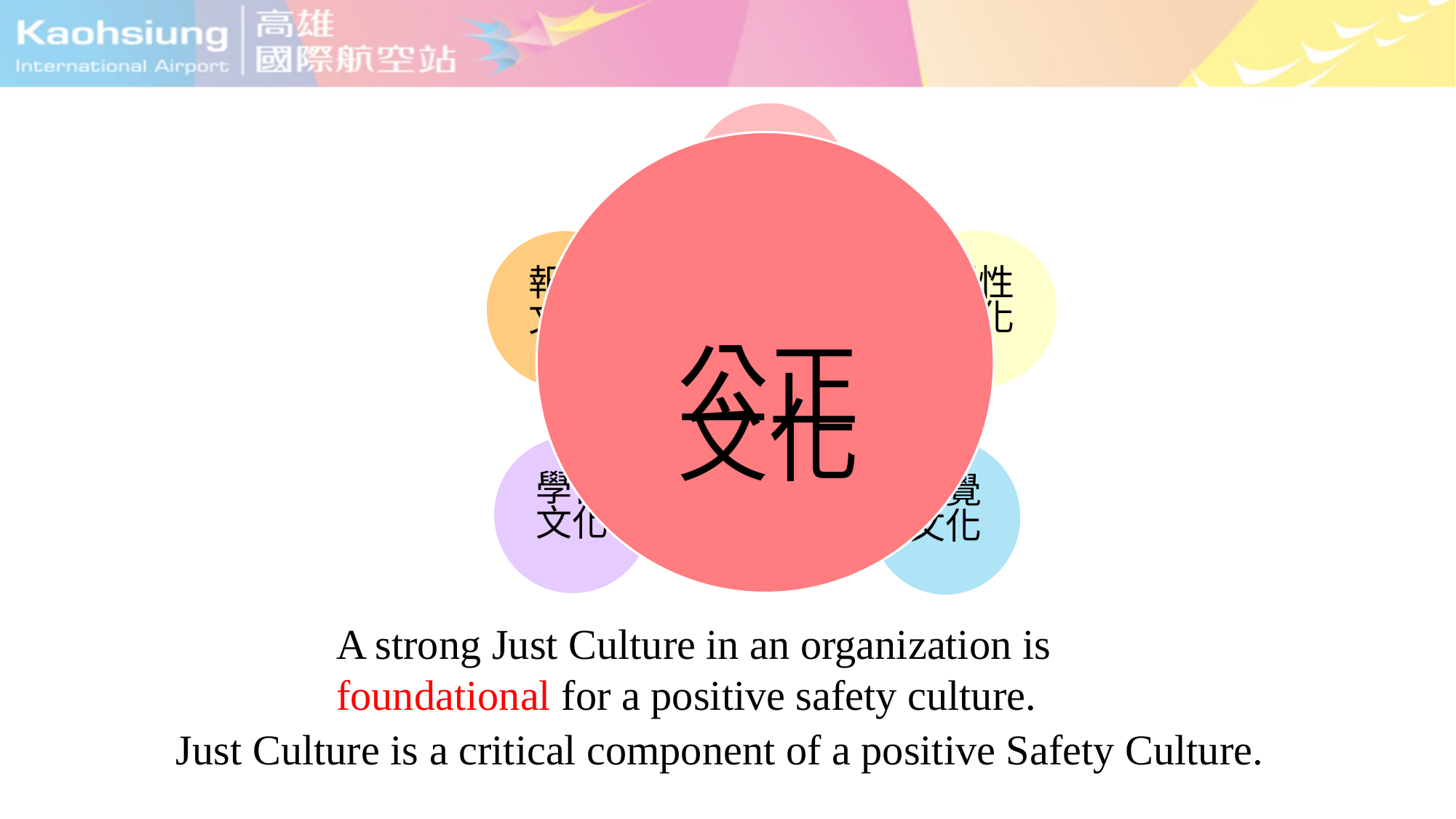

安全
文化
公正
文化
彈性
文化
警覺
文化
學習
文化
報告
文化
公正
文化

A strong Just Culture in an organization is foundational for a positive safety culture.

 Just Culture is a critical component of a positive Safety Culture.